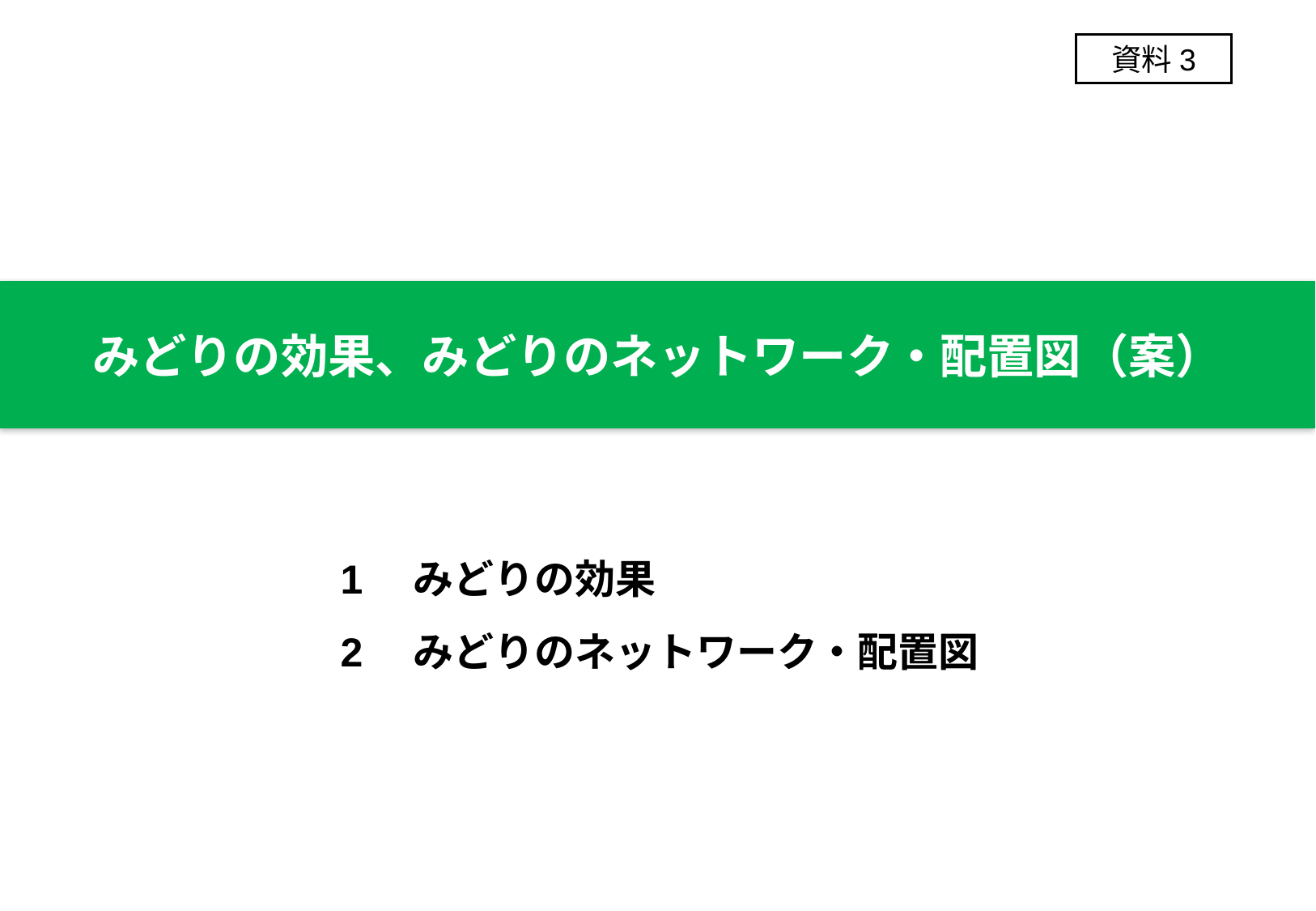

資料3
みどりの効果、みどりのネットワーク・配置図（案）
1　みどりの効果
2　みどりのネットワーク・配置図